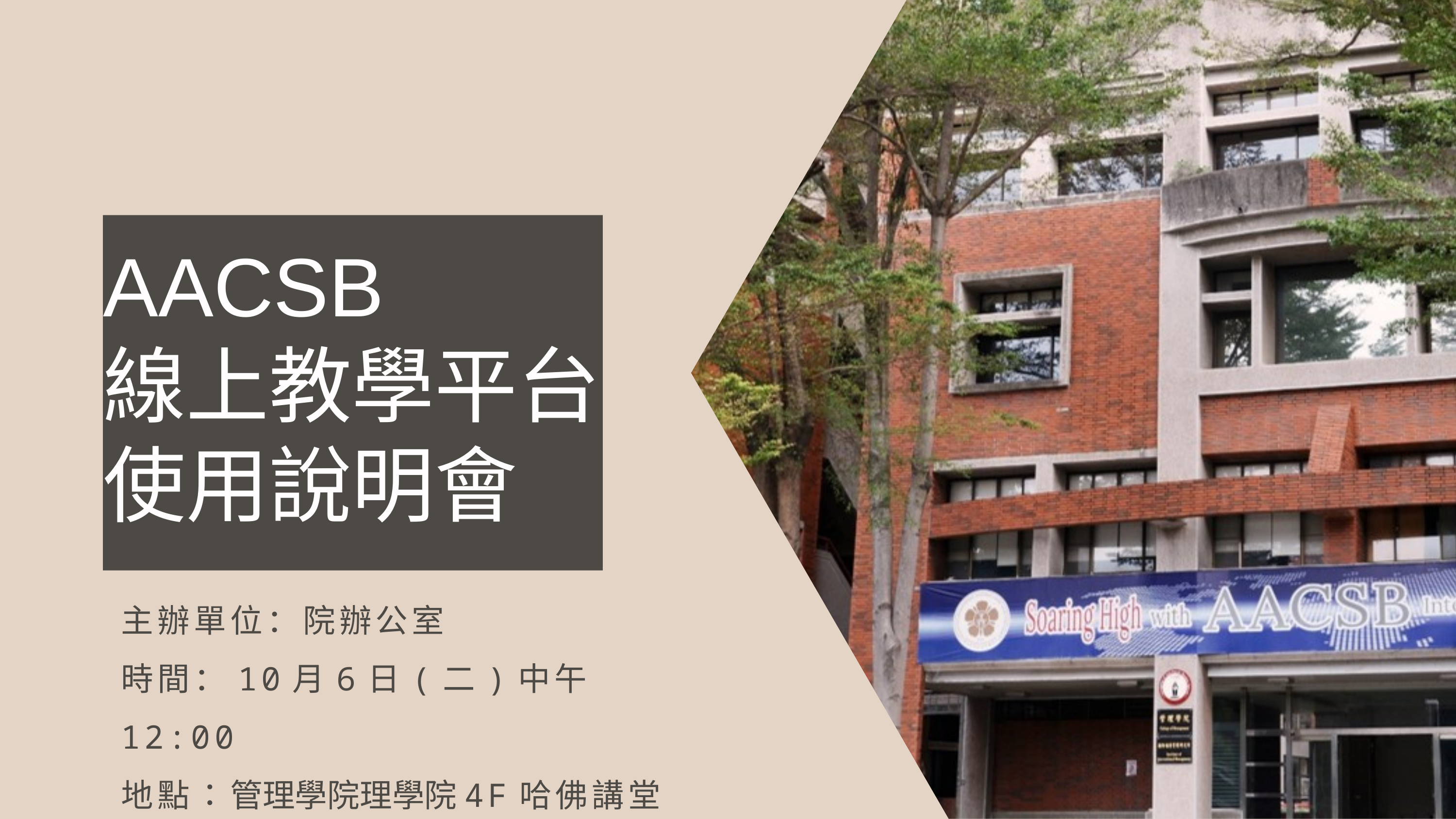

AACSB
線上教學平台
使用說明會
主辦單位：院辦公室
時間：10月6日(二)中午12:00
地點：管理學院理學院4F哈佛講堂